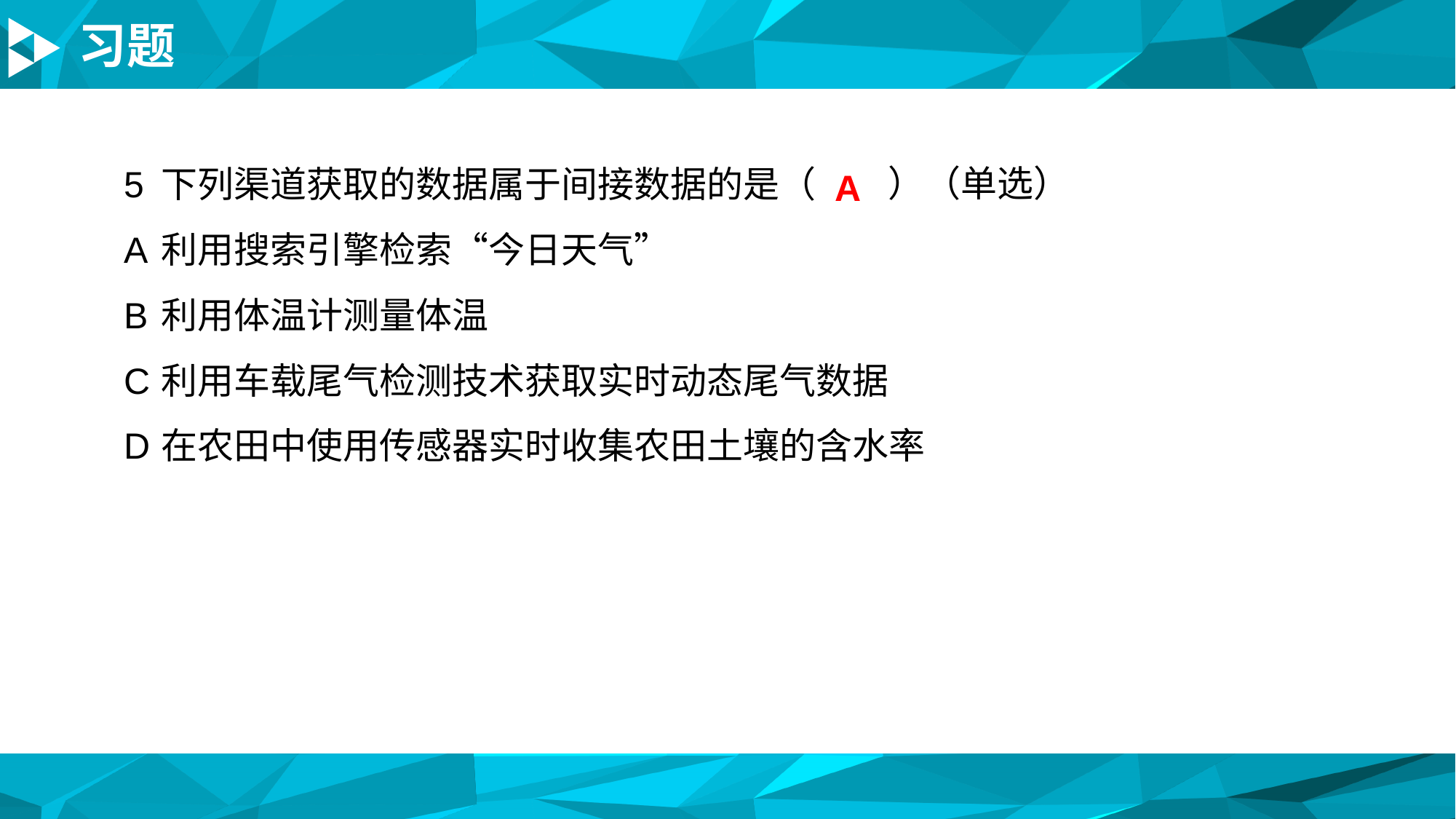

习题
# 5	下列渠道获取的数据属于间接数据的是（
）（单选）
A
A	利用搜索引擎检索“今日天气”
B	利用体温计测量体温
C	利用车载尾气检测技术获取实时动态尾气数据
D	在农田中使用传感器实时收集农田土壤的含水率